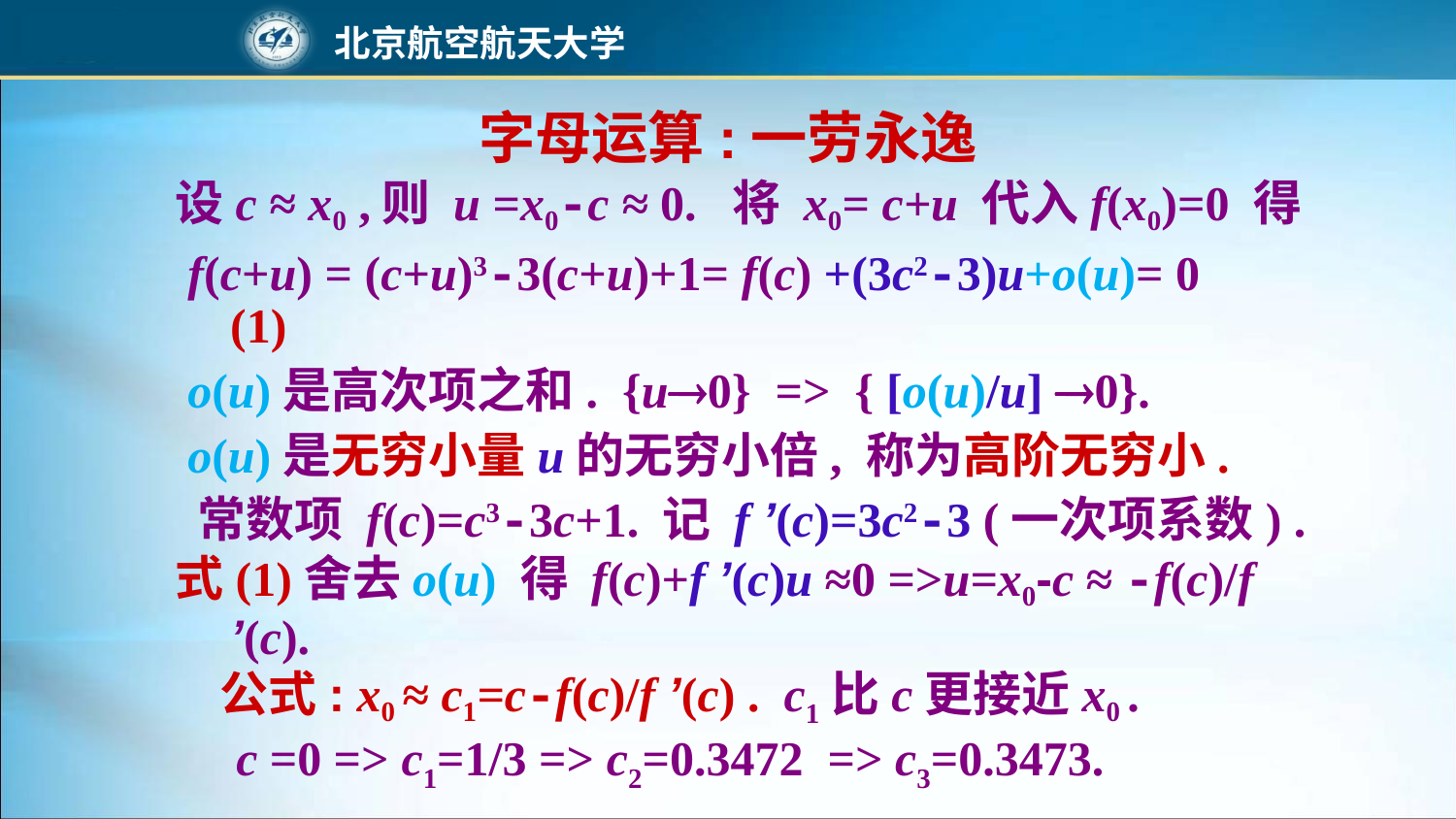

# 字母运算:一劳永逸
设c ≈ x0 ,则 u =x0-c ≈ 0.  将 x0= c+u 代入f(x0)=0 得
 f(c+u) = (c+u)3-3(c+u)+1= f(c) +(3c2-3)u+o(u)= 0     (1)
 o(u)是高次项之和.  {u→0}  =>  { [o(u)/u] →0}.
 o(u)是无穷小量u的无穷小倍, 称为高阶无穷小.
 常数项 f(c)=c3-3c+1. 记 f ’(c)=3c2-3 (一次项系数) .
式(1)舍去o(u) 得 f(c)+f ’(c)u ≈0 =>u=x0-c ≈ -f(c)/f ’(c).
   公式: x0 ≈ c1=c-f(c)/f ’(c) .  c1比c更接近x0 .
     c =0 => c1=1/3 => c2=0.3472  => c3=0.3473.